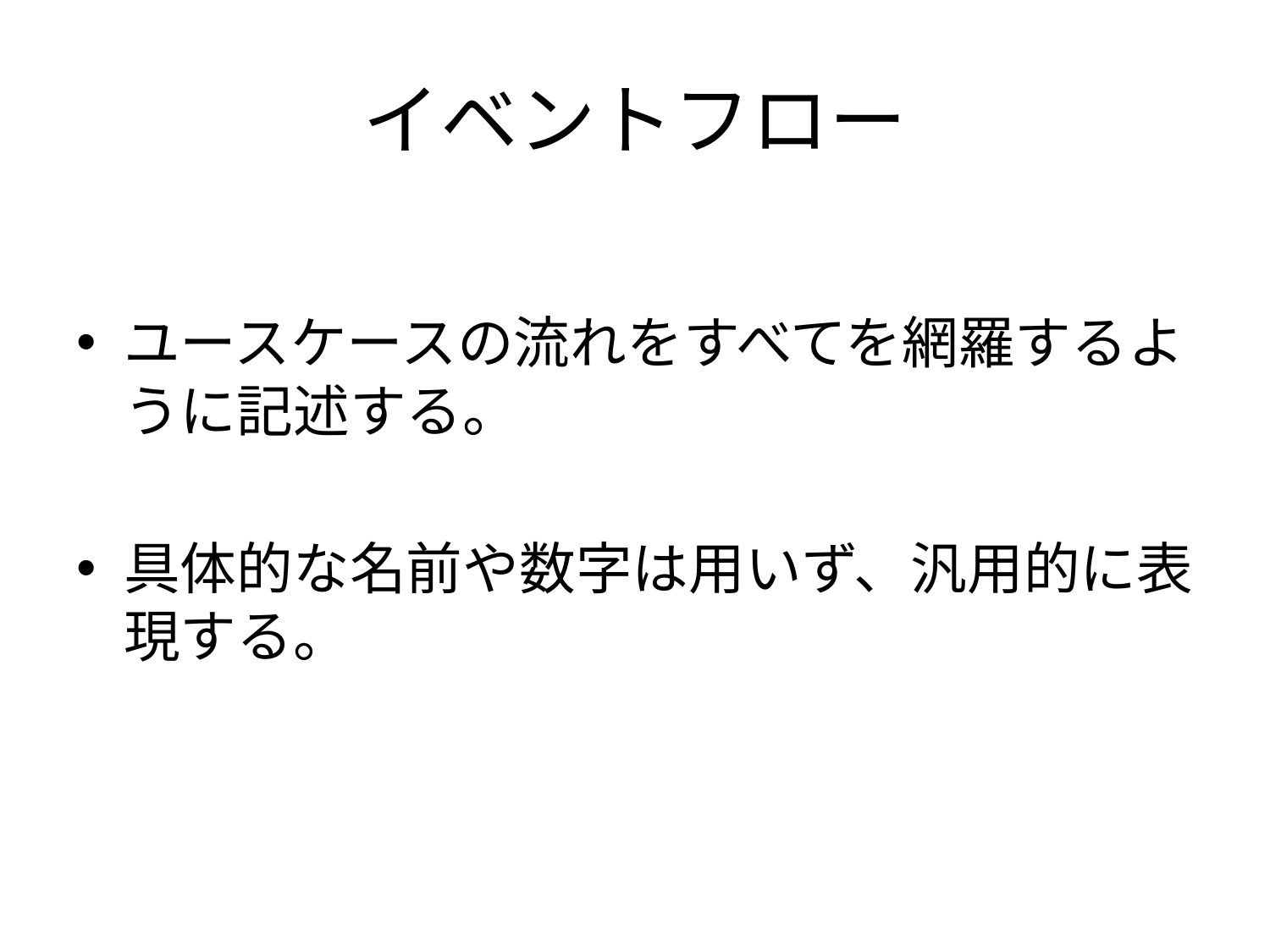

# イベントフロー

ユースケースの流れをすべてを網羅するように記述する。

具体的な名前や数字は用いず、汎用的に表現する。